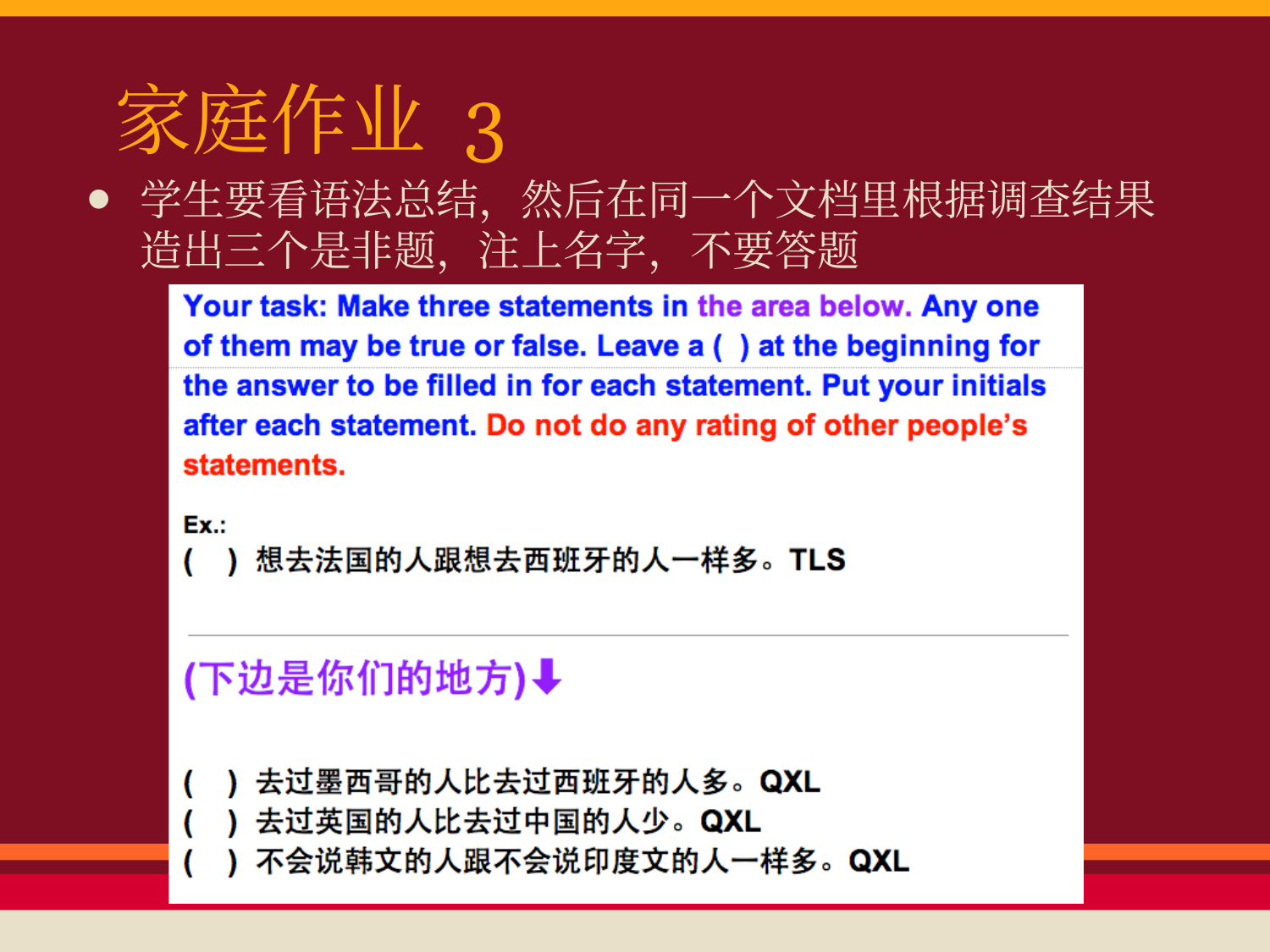

# 家庭作业 3
学生要看语法总结，然后在同一个文档里根据调查结果造出三个是非题，注上名字，不要答题